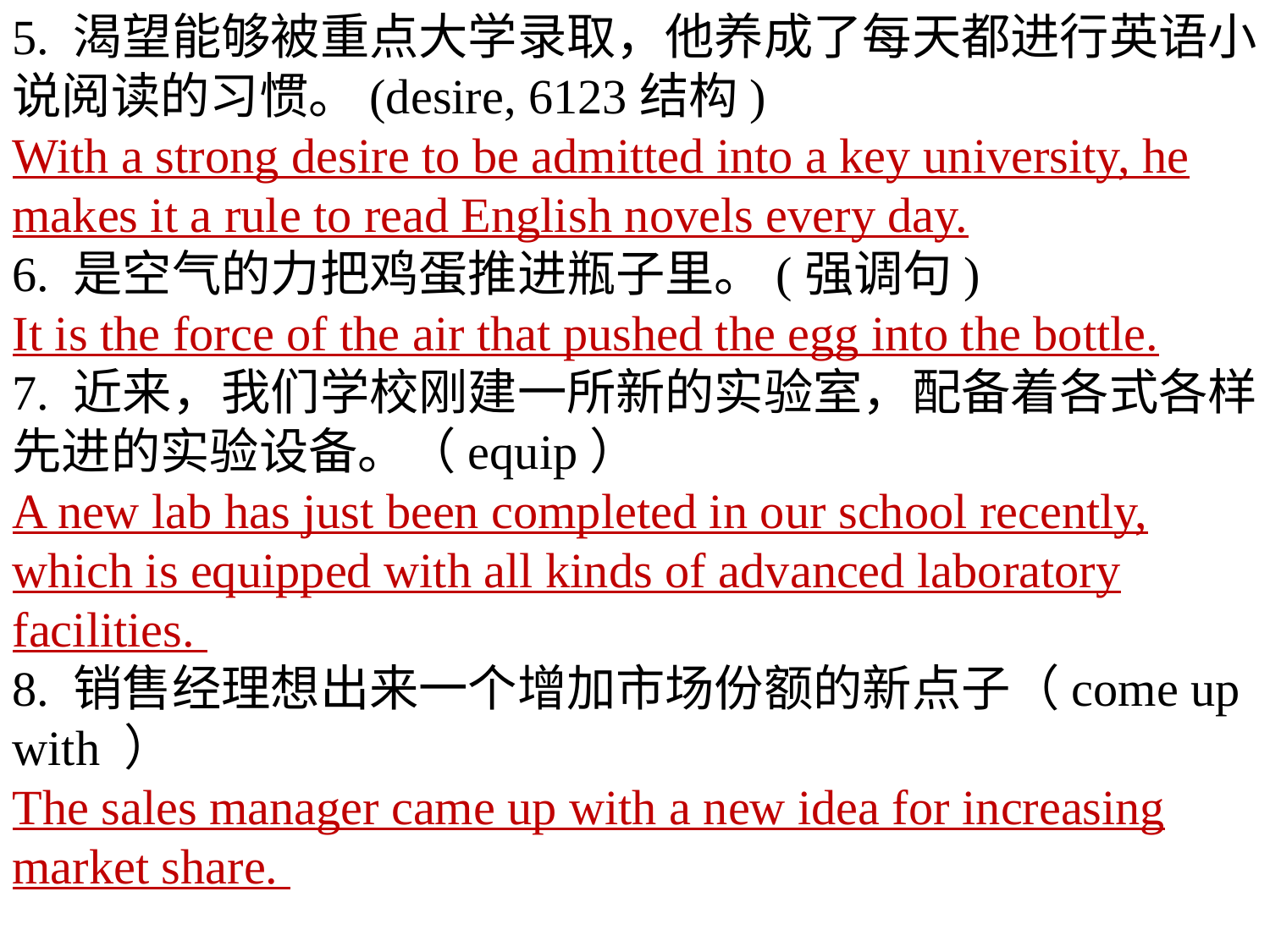

5. 渴望能够被重点大学录取，他养成了每天都进行英语小说阅读的习惯。(desire, 6123结构)
With a strong desire to be admitted into a key university, he makes it a rule to read English novels every day.
6. 是空气的力把鸡蛋推进瓶子里。(强调句)
It is the force of the air that pushed the egg into the bottle.
7. 近来，我们学校刚建一所新的实验室，配备着各式各样先进的实验设备。（equip）
A new lab has just been completed in our school recently, which is equipped with all kinds of advanced laboratory facilities.
8. 销售经理想出来一个增加市场份额的新点子（come up with ）
The sales manager came up with a new idea for increasing market share.